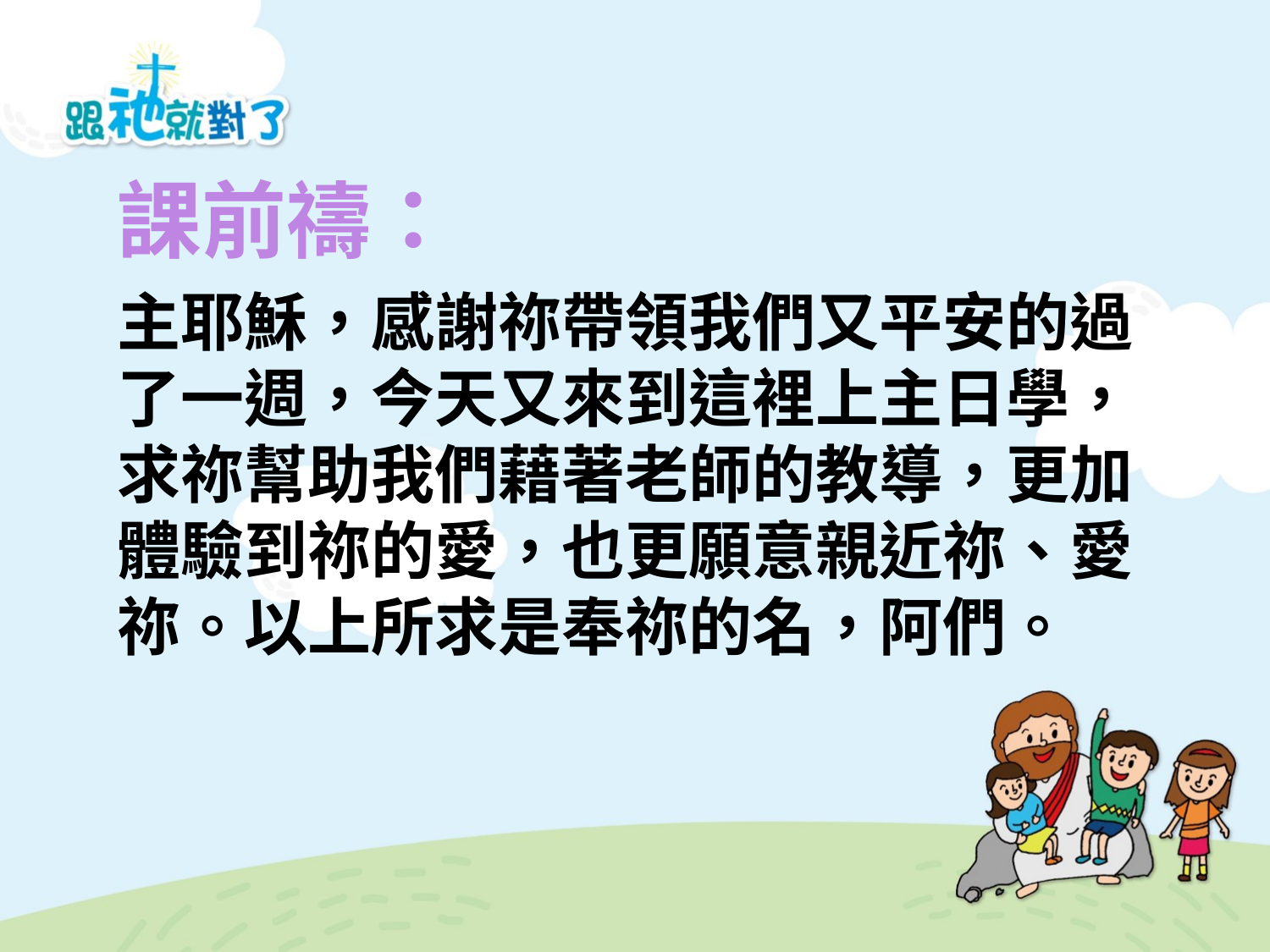

課前禱：
主耶穌，感謝祢帶領我們又平安的過了一週，今天又來到這裡上主日學，求祢幫助我們藉著老師的教導，更加體驗到祢的愛，也更願意親近祢、愛祢。以上所求是奉祢的名，阿們。